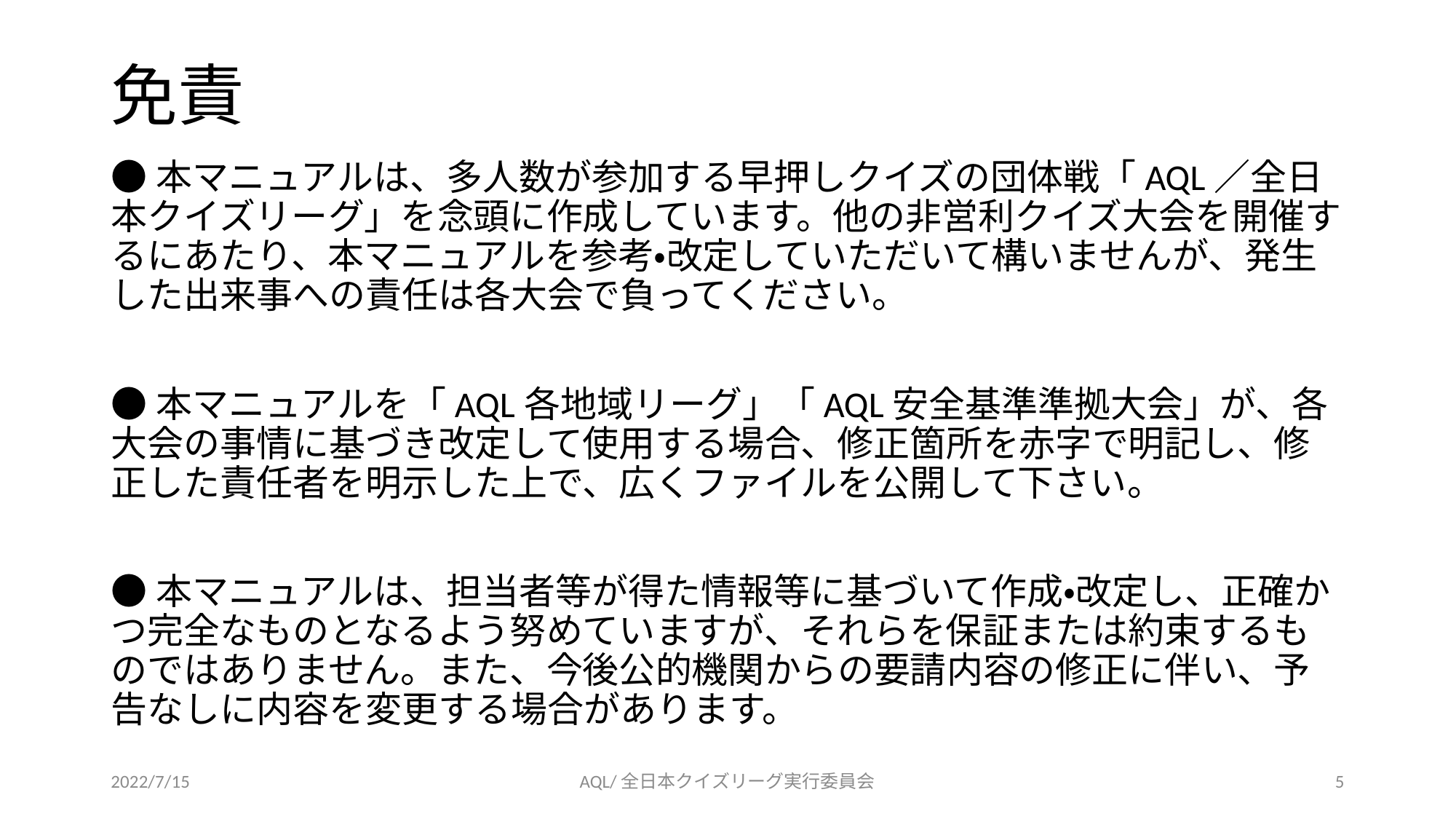

# 免責
●本マニュアルは、多人数が参加する早押しクイズの団体戦「AQL／全日本クイズリーグ」を念頭に作成しています。他の非営利クイズ大会を開催するにあたり、本マニュアルを参考・改定していただいて構いませんが、発生した出来事への責任は各大会で負ってください。

●本マニュアルを「AQL各地域リーグ」「AQL安全基準準拠大会」が、各大会の事情に基づき改定して使用する場合、修正箇所を赤字で明記し、修正した責任者を明示した上で、広くファイルを公開して下さい。

●本マニュアルは、担当者等が得た情報等に基づいて作成・改定し、正確かつ完全なものとなるよう努めていますが、それらを保証または約束するものではありません。また、今後公的機関からの要請内容の修正に伴い、予告なしに内容を変更する場合があります。
2022/7/15
AQL/全日本クイズリーグ実行委員会
5